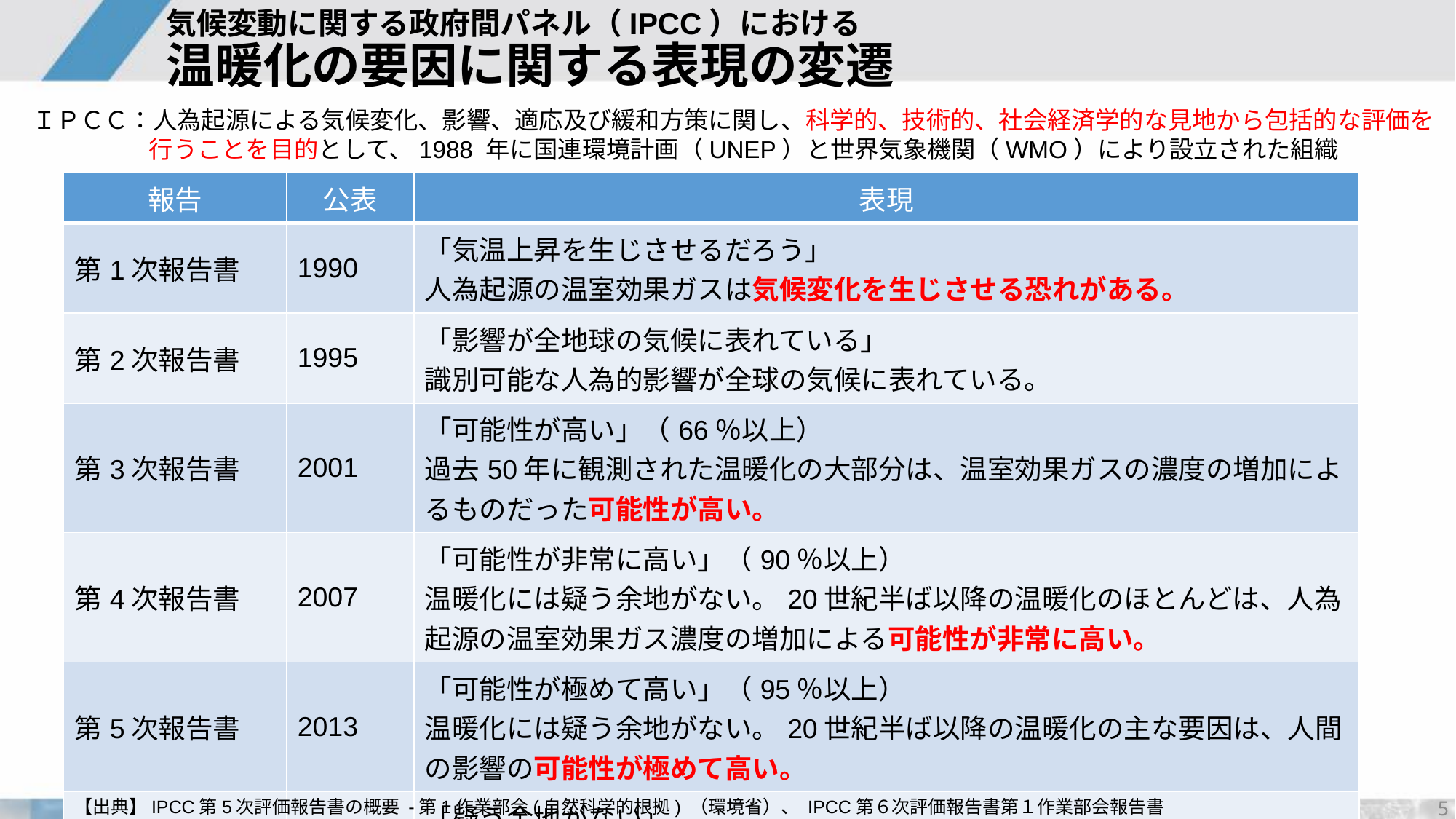

# 気候変動に関する政府間パネル（IPCC）における 温暖化の要因に関する表現の変遷
ＩＰＣＣ：人為起源による気候変化、影響、適応及び緩和方策に関し、科学的、技術的、社会経済学的な見地から包括的な評価を行うことを目的として、1988 年に国連環境計画（UNEP）と世界気象機関（WMO）により設立された組織
| 報告 | 公表 | 表現 |
| --- | --- | --- |
| 第1次報告書 | 1990 | 「気温上昇を生じさせるだろう」 人為起源の温室効果ガスは気候変化を生じさせる恐れがある。 |
| 第2次報告書 | 1995 | 「影響が全地球の気候に表れている」 識別可能な人為的影響が全球の気候に表れている。 |
| 第3次報告書 | 2001 | 「可能性が高い」（66％以上） 過去50年に観測された温暖化の大部分は、温室効果ガスの濃度の増加によるものだった可能性が高い。 |
| 第4次報告書 | 2007 | 「可能性が非常に高い」（90％以上） 温暖化には疑う余地がない。20世紀半ば以降の温暖化のほとんどは、人為起源の温室効果ガス濃度の増加による可能性が非常に高い。 |
| 第5次報告書 | 2013 | 「可能性が極めて高い」（95％以上） 温暖化には疑う余地がない。20世紀半ば以降の温暖化の主な要因は、人間の影響の可能性が極めて高い。 |
| 第6次報告書 | 2021～ | 「疑う余地がない」 人間の影響が大気、海洋及び陸域を温暖化させてきたことに疑う余地がない。 |
【出典】IPCC第5次評価報告書の概要 -第1作業部会(自然科学的根拠) （環境省）、 IPCC第６次評価報告書第１作業部会報告書
5